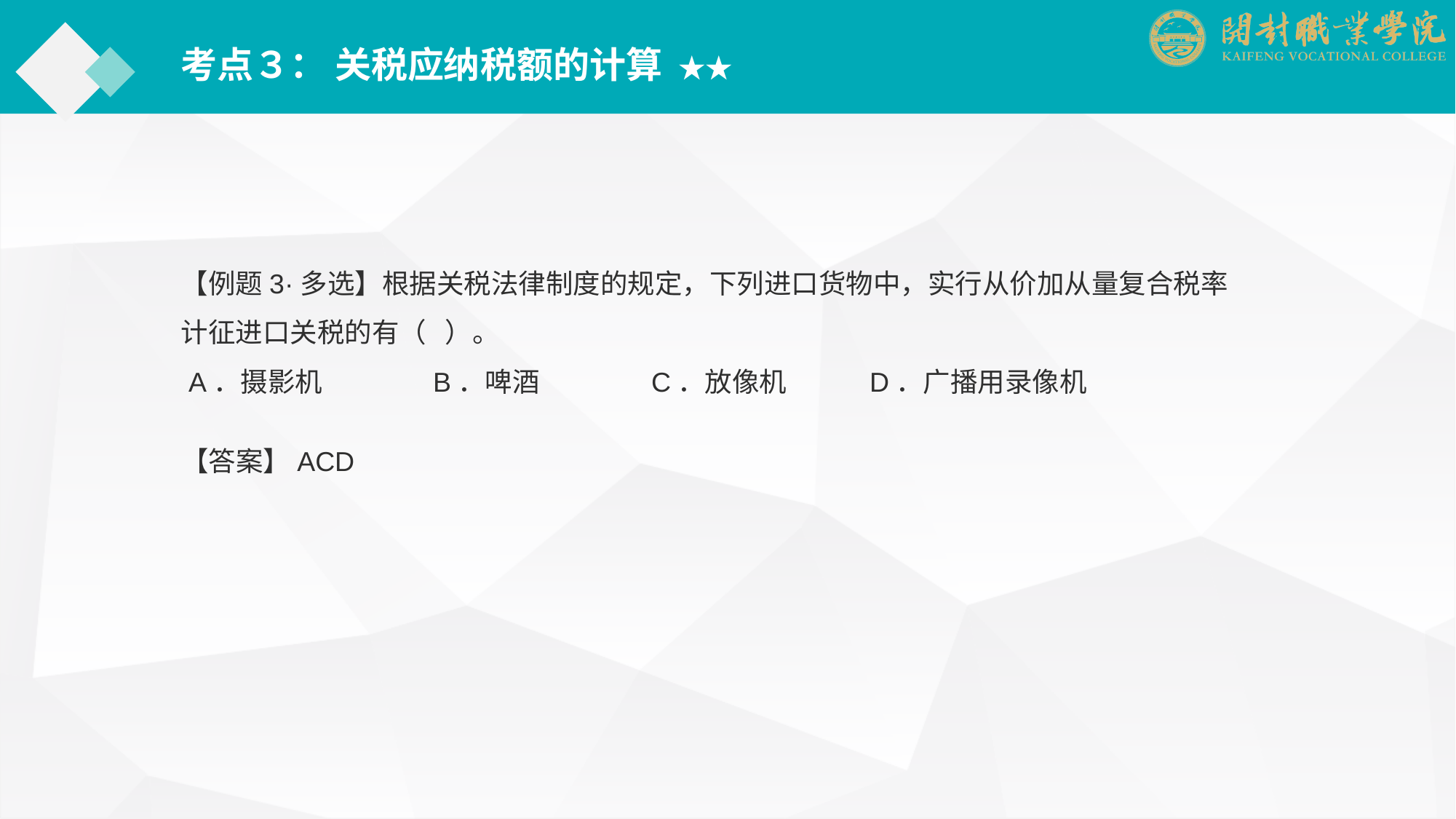

考点３： 关税应纳税额的计算  ★★
【例题3·多选】根据关税法律制度的规定，下列进口货物中，实行从价加从量复合税率计征进口关税的有（   ）。
 A．摄影机	　B．啤酒	　C．放像机	　D．广播用录像机
【答案】ACD